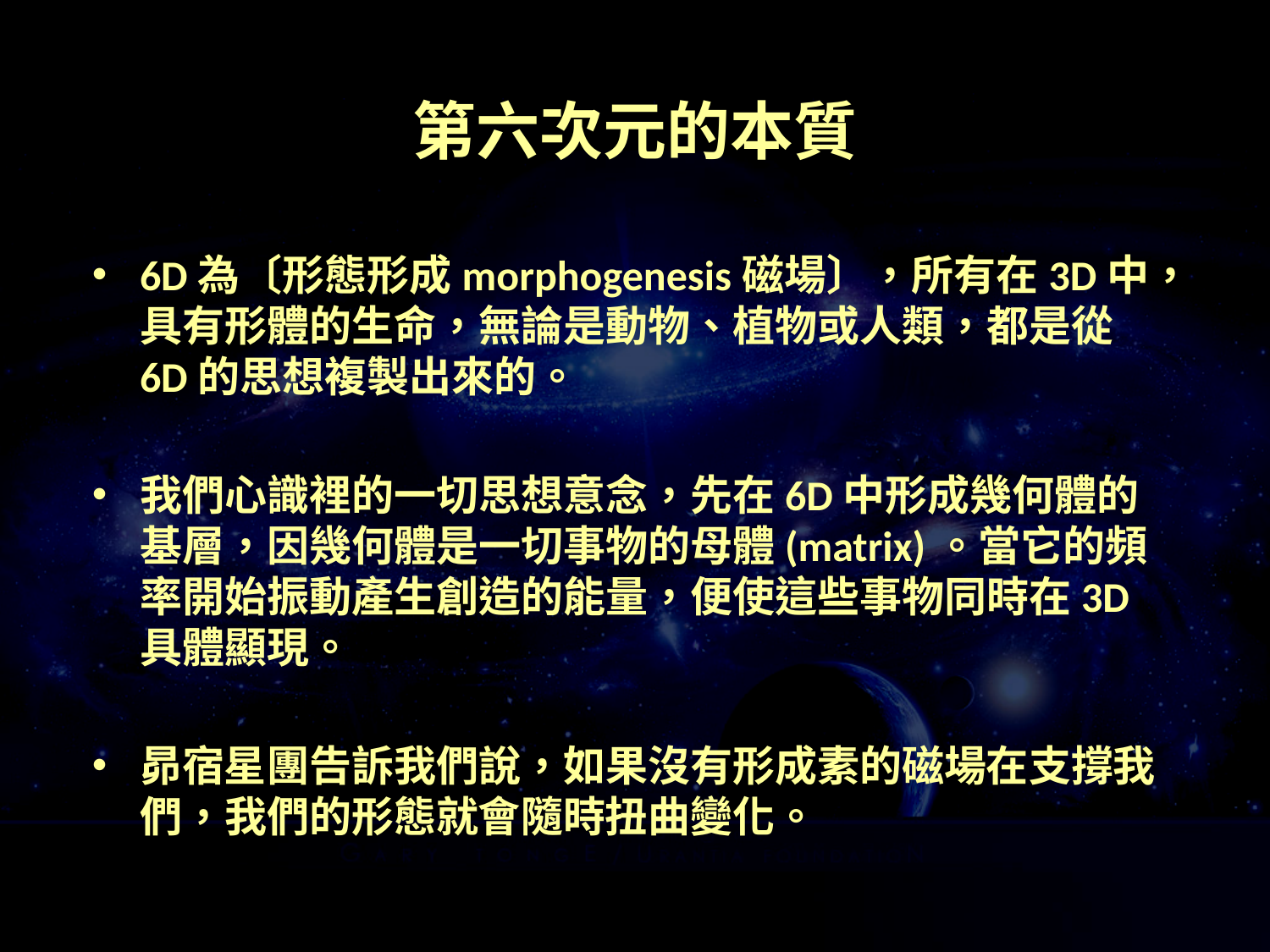

# 第六次元的本質
6D為〔形態形成morphogenesis磁場〕，所有在3D中，具有形體的生命，無論是動物、植物或人類，都是從6D的思想複製出來的。

我們心識裡的一切思想意念，先在6D中形成幾何體的基層，因幾何體是一切事物的母體(matrix)。當它的頻率開始振動產生創造的能量，便使這些事物同時在3D具體顯現。

昴宿星團告訴我們說，如果沒有形成素的磁場在支撐我們，我們的形態就會隨時扭曲變化。